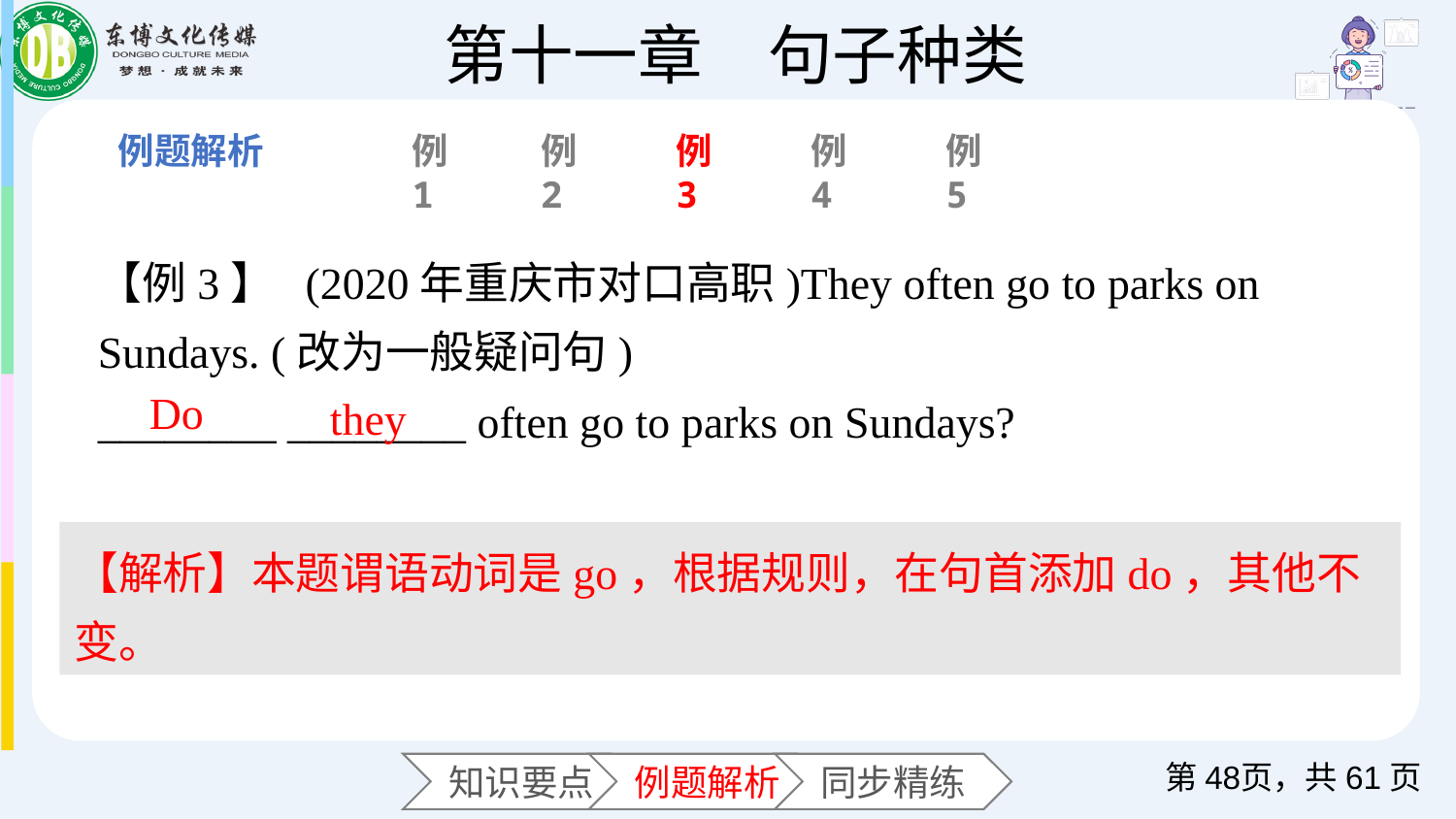

例1
例2
例3
例4
例5
【例3】  (2020年重庆市对口高职)They often go to parks on Sundays. (改为一般疑问句)
________ ________ often go to parks on Sundays?

they
Do
【解析】本题谓语动词是go，根据规则，在句首添加do，其他不变。